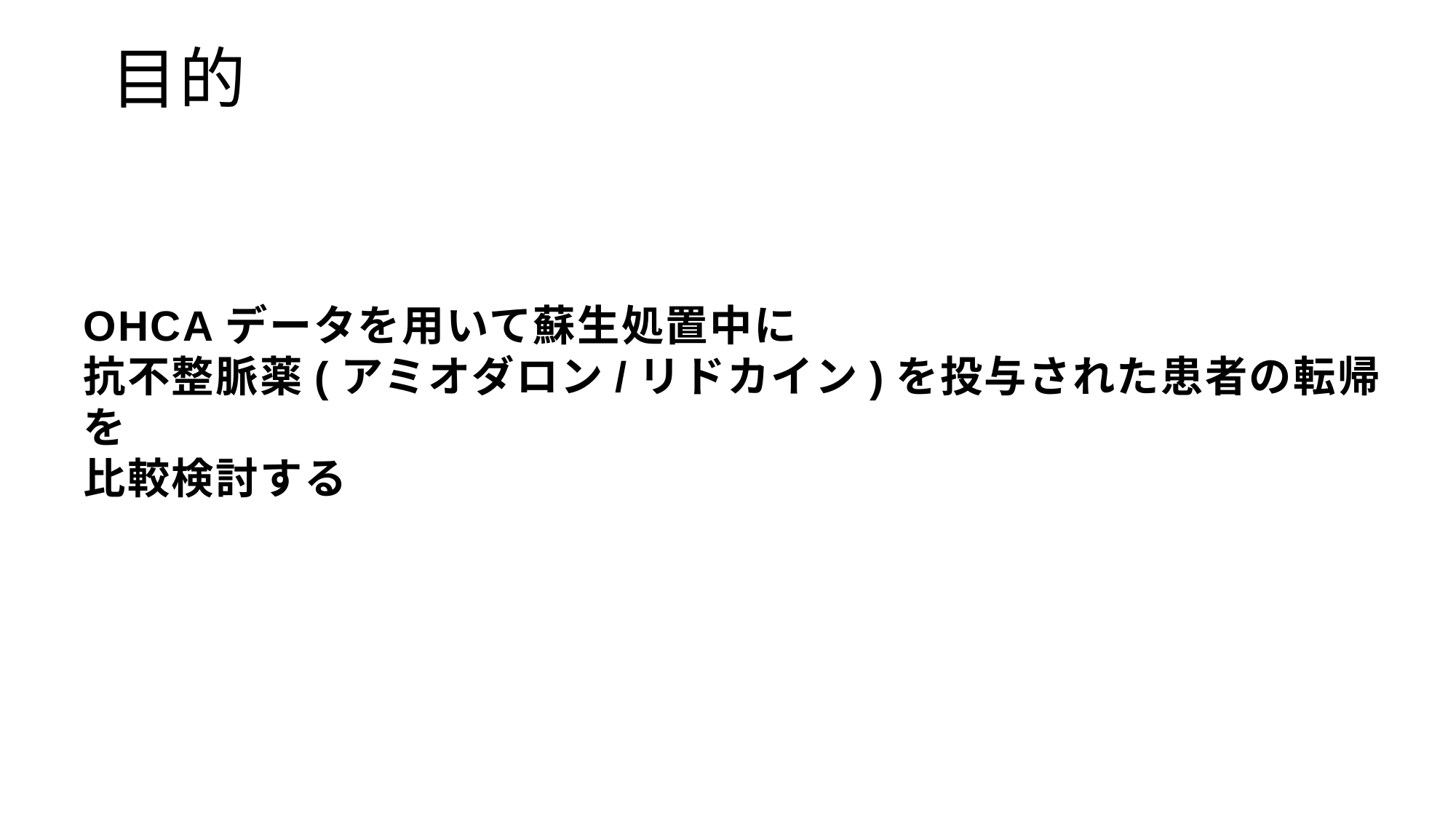

# 目的
OHCAデータを用いて蘇生処置中に
抗不整脈薬(アミオダロン/リドカイン)を投与された患者の転帰を
比較検討する